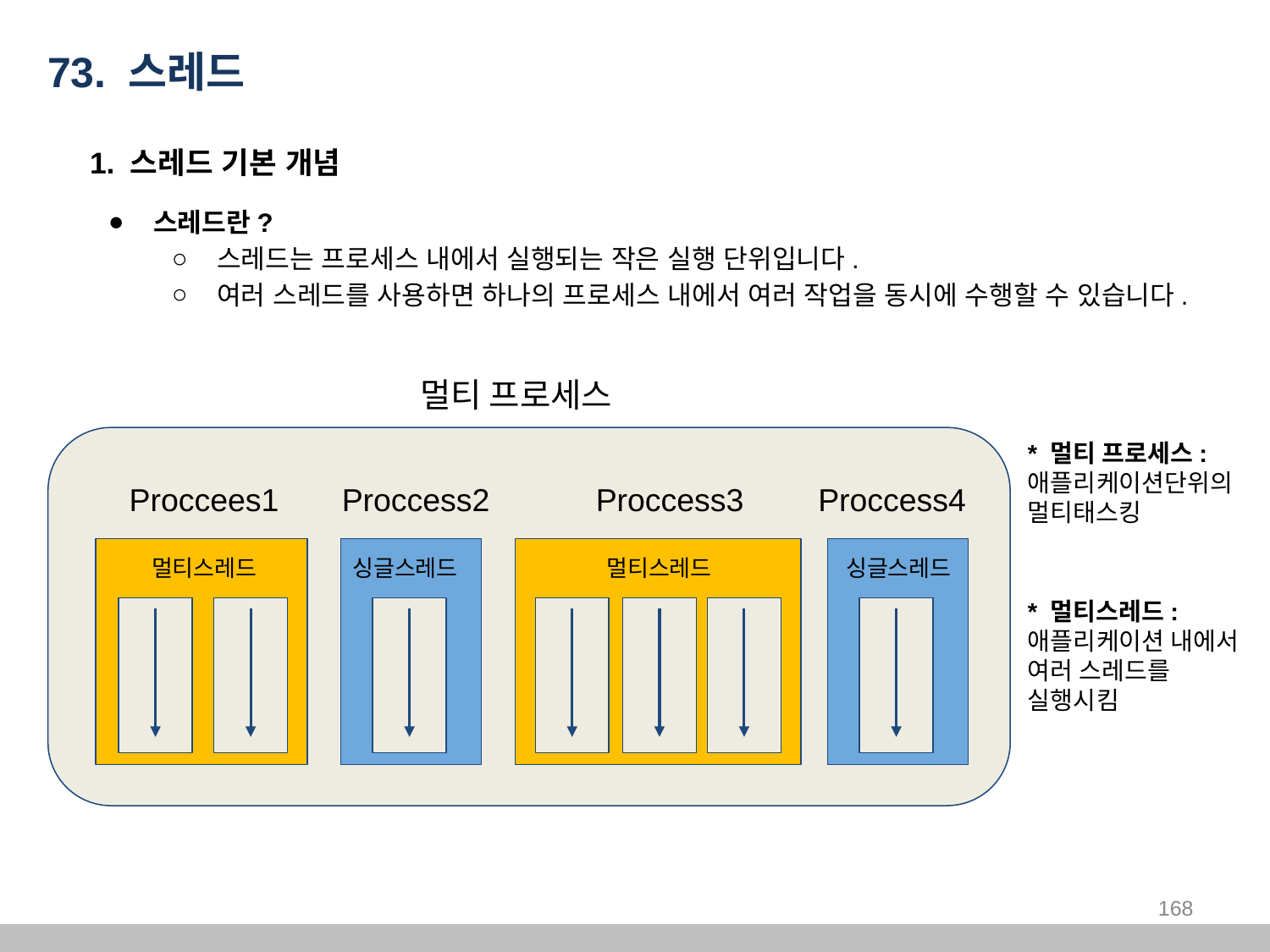

73. 스레드
1. 스레드 기본 개념
스레드란?
스레드는 프로세스 내에서 실행되는 작은 실행 단위입니다.
여러 스레드를 사용하면 하나의 프로세스 내에서 여러 작업을 동시에 수행할 수 있습니다.
멀티 프로세스
* 멀티 프로세스:
애플리케이션단위의 멀티태스킹

Proccees1
Proccess2
Proccess3
Proccess4

멀티스레드
싱글스레드
멀티스레드
싱글스레드
* 멀티스레드:
애플리케이션 내에서 여러 스레드를 실행시킴

168